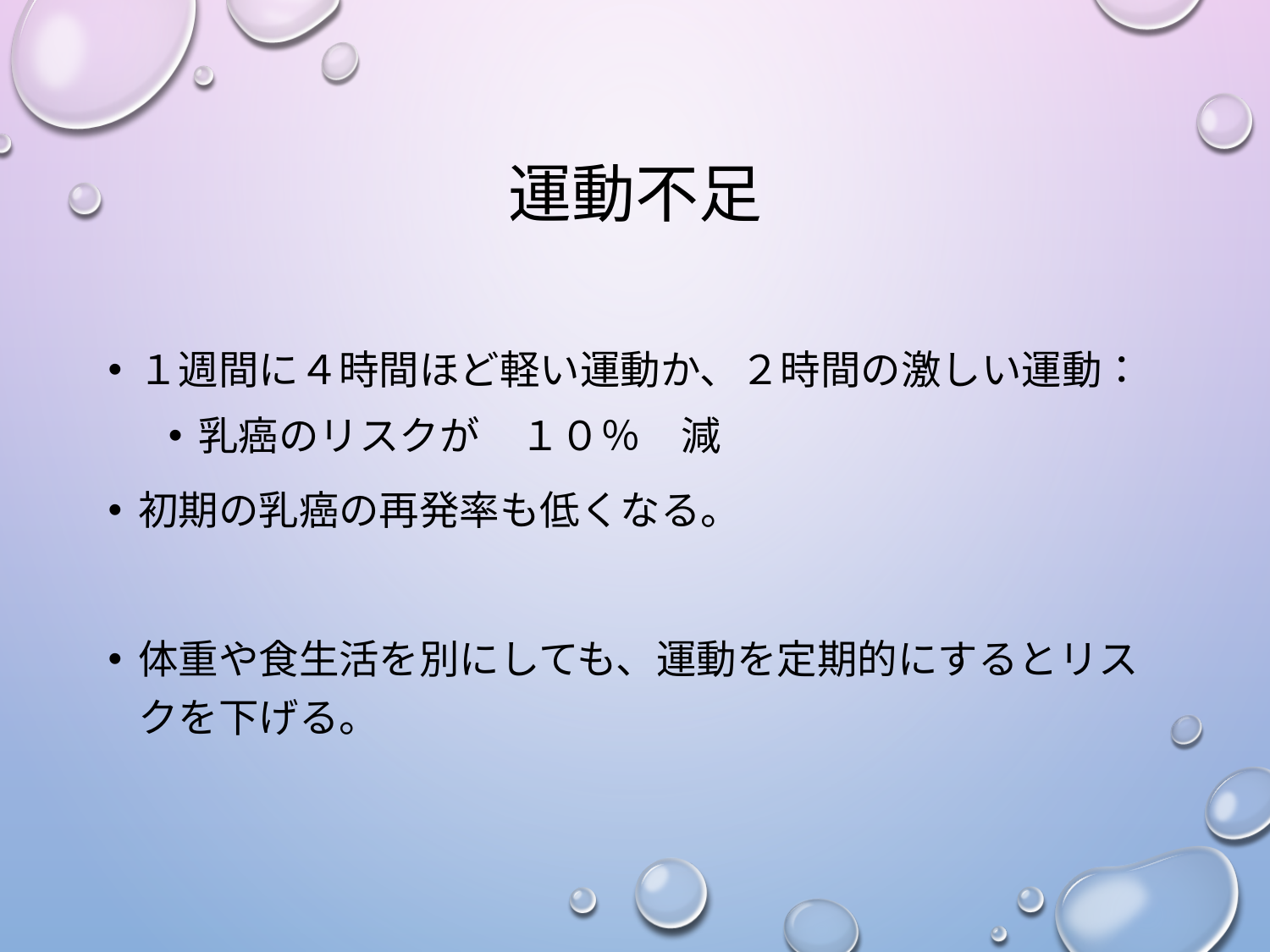

# 運動不足
１週間に４時間ほど軽い運動か、２時間の激しい運動：
乳癌のリスクが　１０％　減
初期の乳癌の再発率も低くなる。

体重や食生活を別にしても、運動を定期的にするとリスクを下げる。